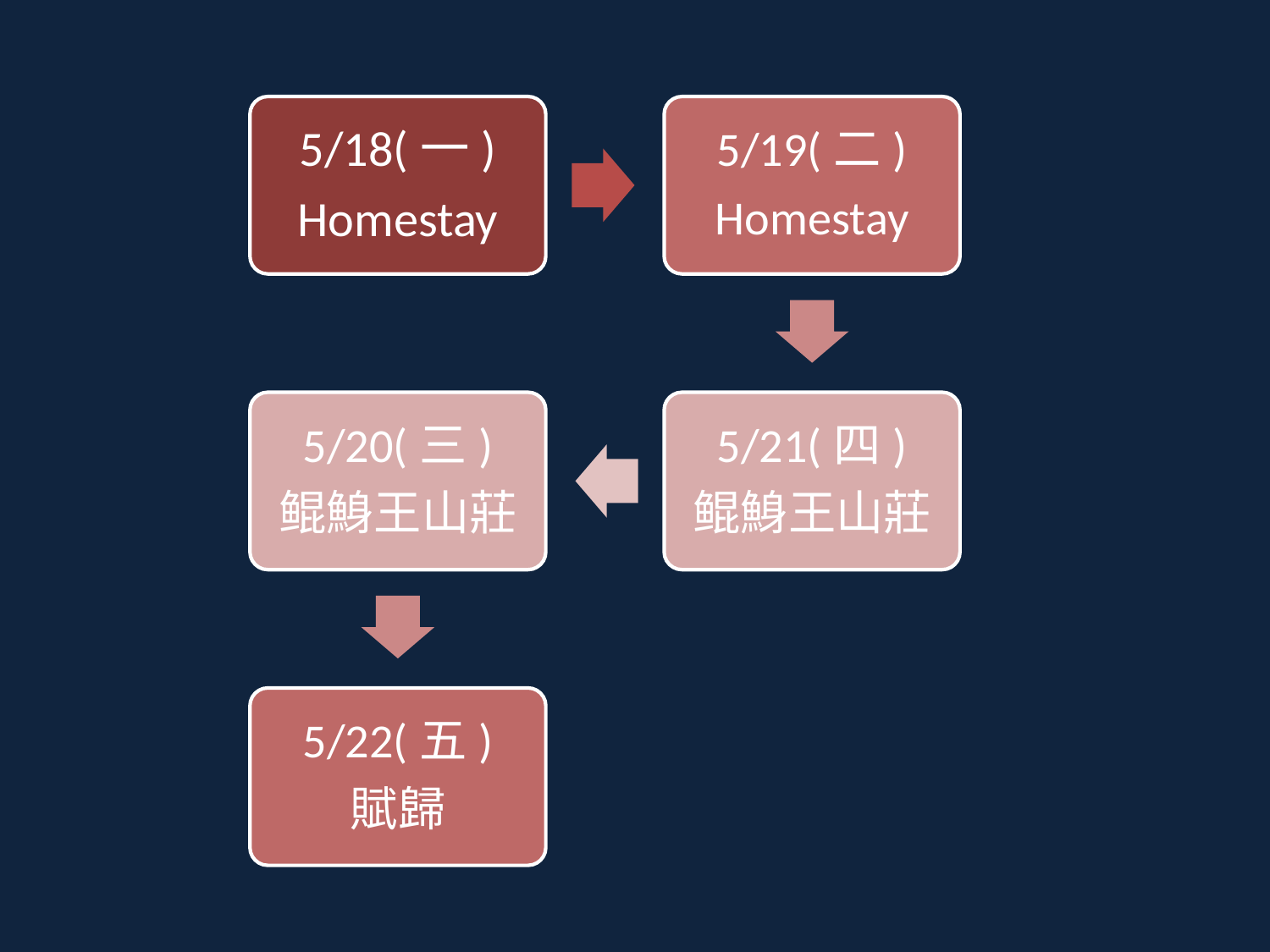

5/18(一)
Homestay

5/19(二)
Homestay

5/21(四)
鲲鯓王山莊

5/20(三)
鲲鯓王山莊

5/22(五)
賦歸